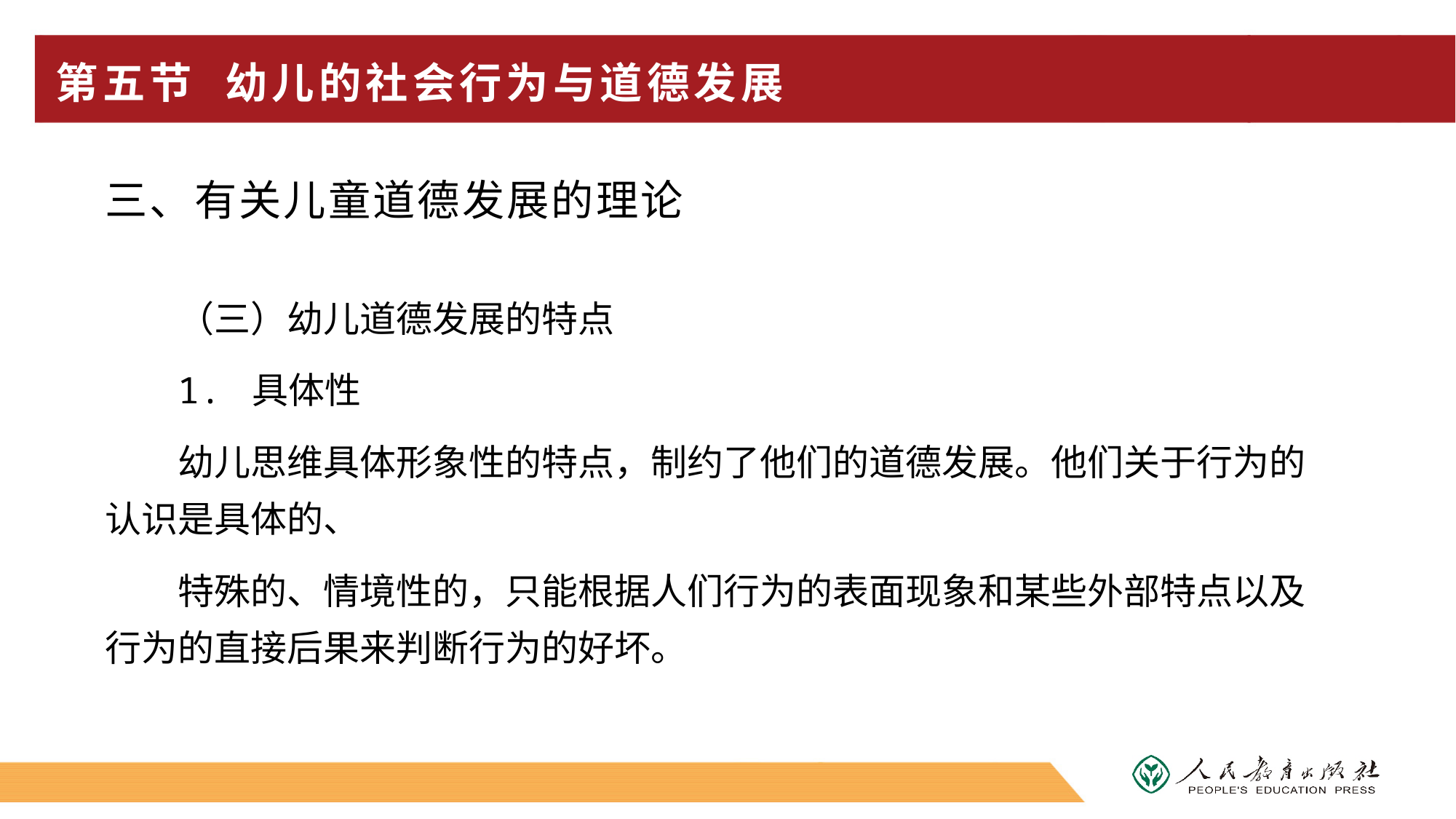

# 第五节  幼儿的社会行为与道德发展
三、有关儿童道德发展的理论
（三）幼儿道德发展的特点
1. 具体性
幼儿思维具体形象性的特点，制约了他们的道德发展。他们关于行为的认识是具体的、
特殊的、情境性的，只能根据人们行为的表面现象和某些外部特点以及行为的直接后果来判断行为的好坏。